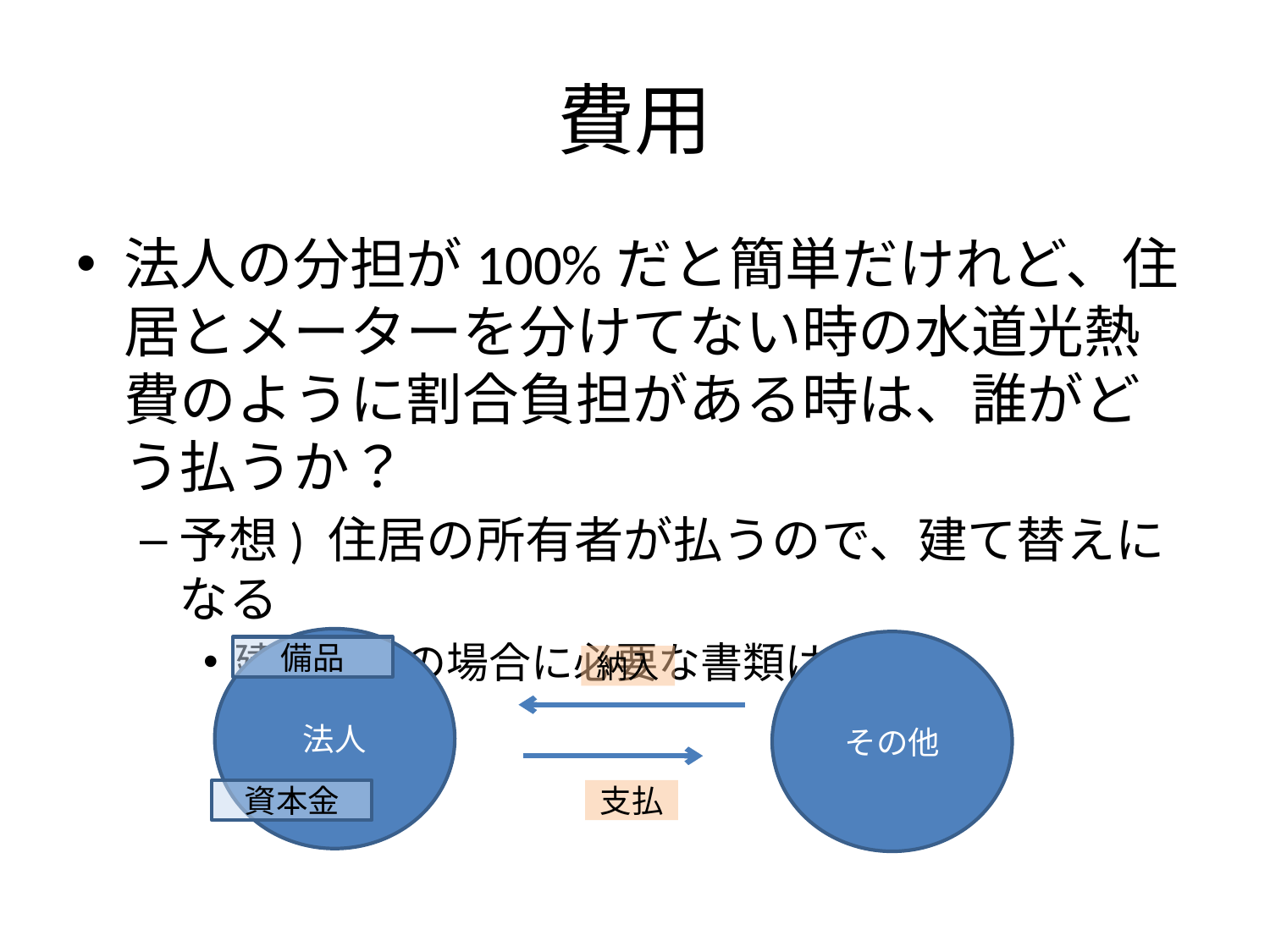

# 費用
法人の分担が100%だと簡単だけれど、住居とメーターを分けてない時の水道光熱費のように割合負担がある時は、誰がどう払うか？
予想) 住居の所有者が払うので、建て替えになる
建て替えの場合に必要な書類は？
法人
その他
備品
納入
資本金
支払